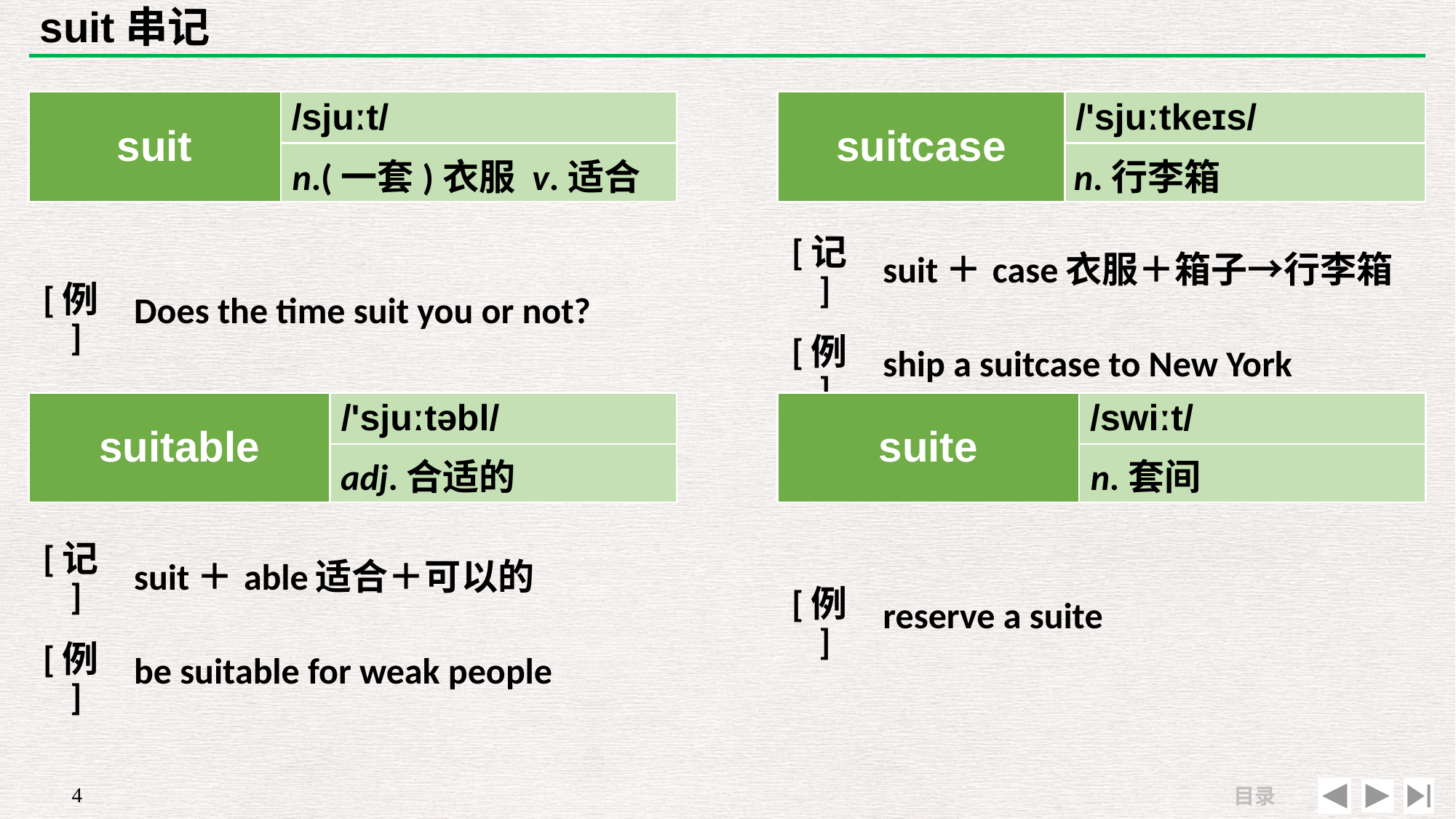

# suit串记

| suit | /sjuːt/ |
| --- | --- |
|  |  |
| suitcase | /'sjuːtkeɪs/ |
| --- | --- |
|  |  |
n.(一套)衣服 v.适合
n.行李箱
|  |  |
| --- | --- |
| [例] | Does the time suit you or not? |
| [记] | suit＋case衣服＋箱子→行李箱 |
| --- | --- |
| [例] | ship a suitcase to New York |
| suitable | /'sjuːtəbl/ |
| --- | --- |
|  |  |
| suite | /swiːt/ |
| --- | --- |
|  |  |
adj.合适的
n.套间
|  |  |
| --- | --- |
| [例] | reserve a suite |
| [记] | suit＋able适合＋可以的 |
| --- | --- |
| [例] | be suitable for weak people |